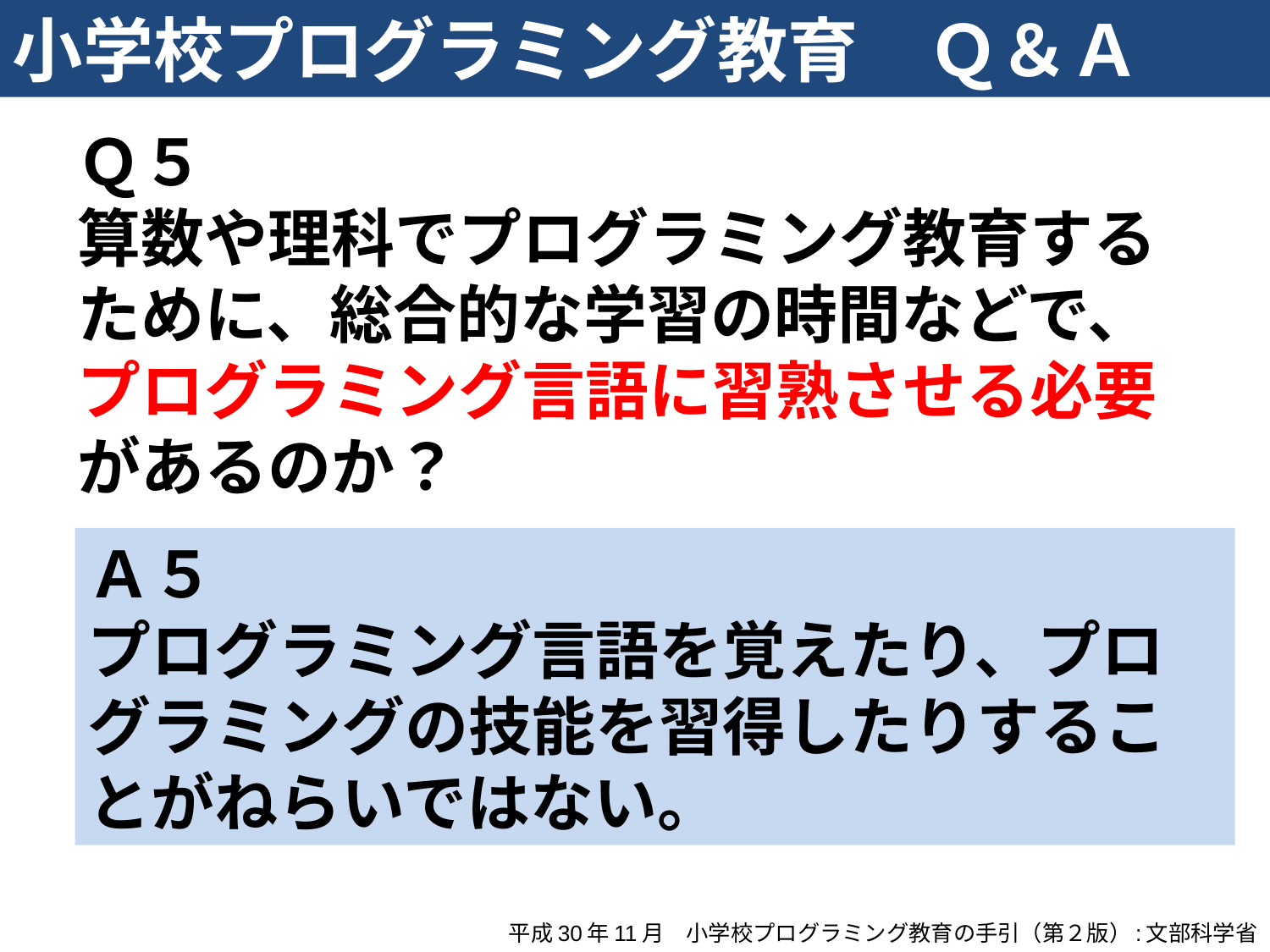

小学校プログラミング教育　Ｑ＆Ａ
Ｑ５
算数や理科でプログラミング教育するために、総合的な学習の時間などで、プログラミング言語に習熟させる必要があるのか？
Ａ５
プログラミング言語を覚えたり、プログラミングの技能を習得したりすることがねらいではない。
平成30年11月　小学校プログラミング教育の手引（第２版）:文部科学省